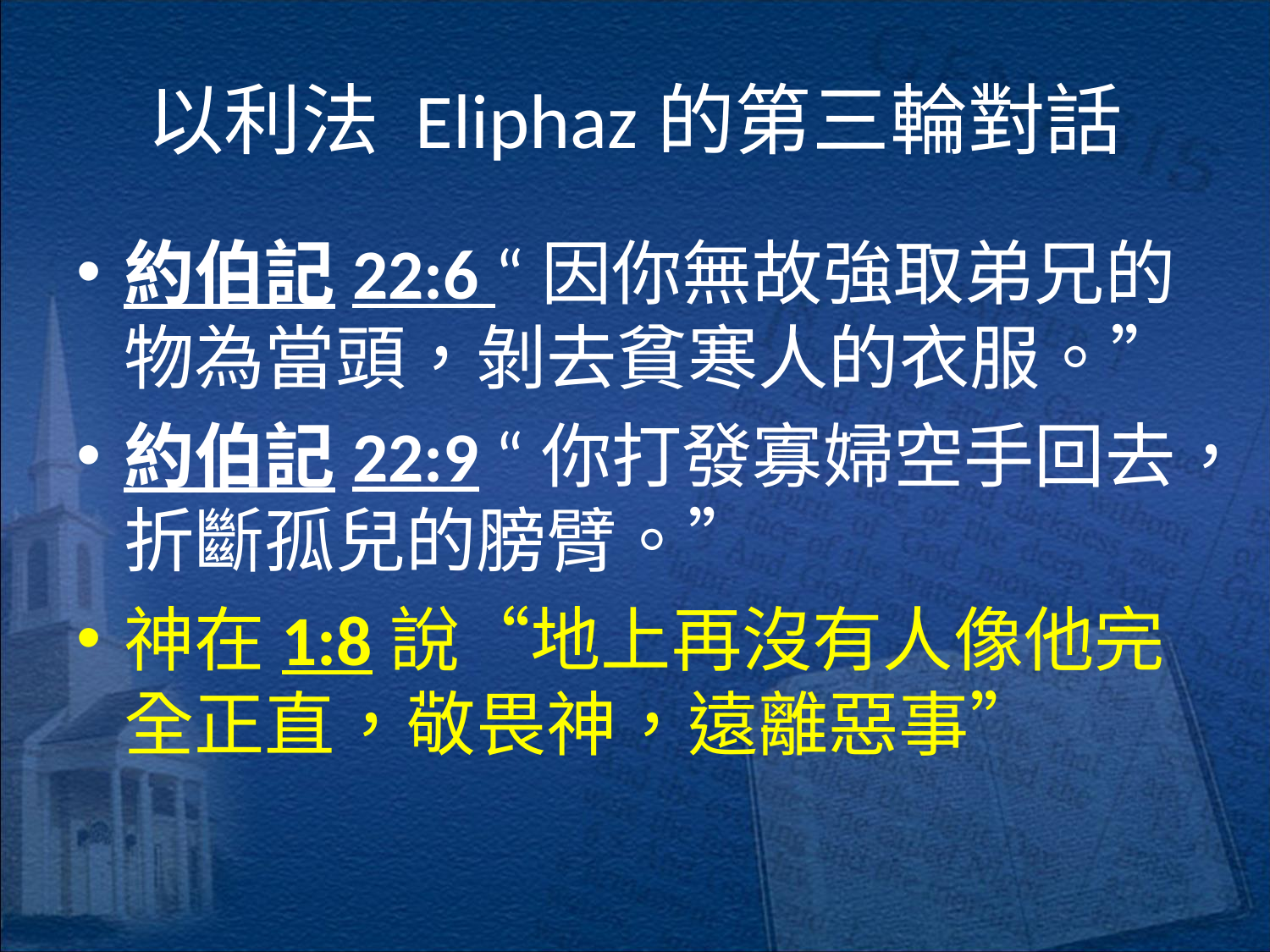

# 以利法 Eliphaz的第三輪對話
約伯記22:6 “因你無故強取弟兄的物為當頭，剝去貧寒人的衣服。”
約伯記22:9 “你打發寡婦空手回去，折斷孤兒的膀臂。”
神在1:8說“地上再沒有人像他完全正直，敬畏神，遠離惡事”